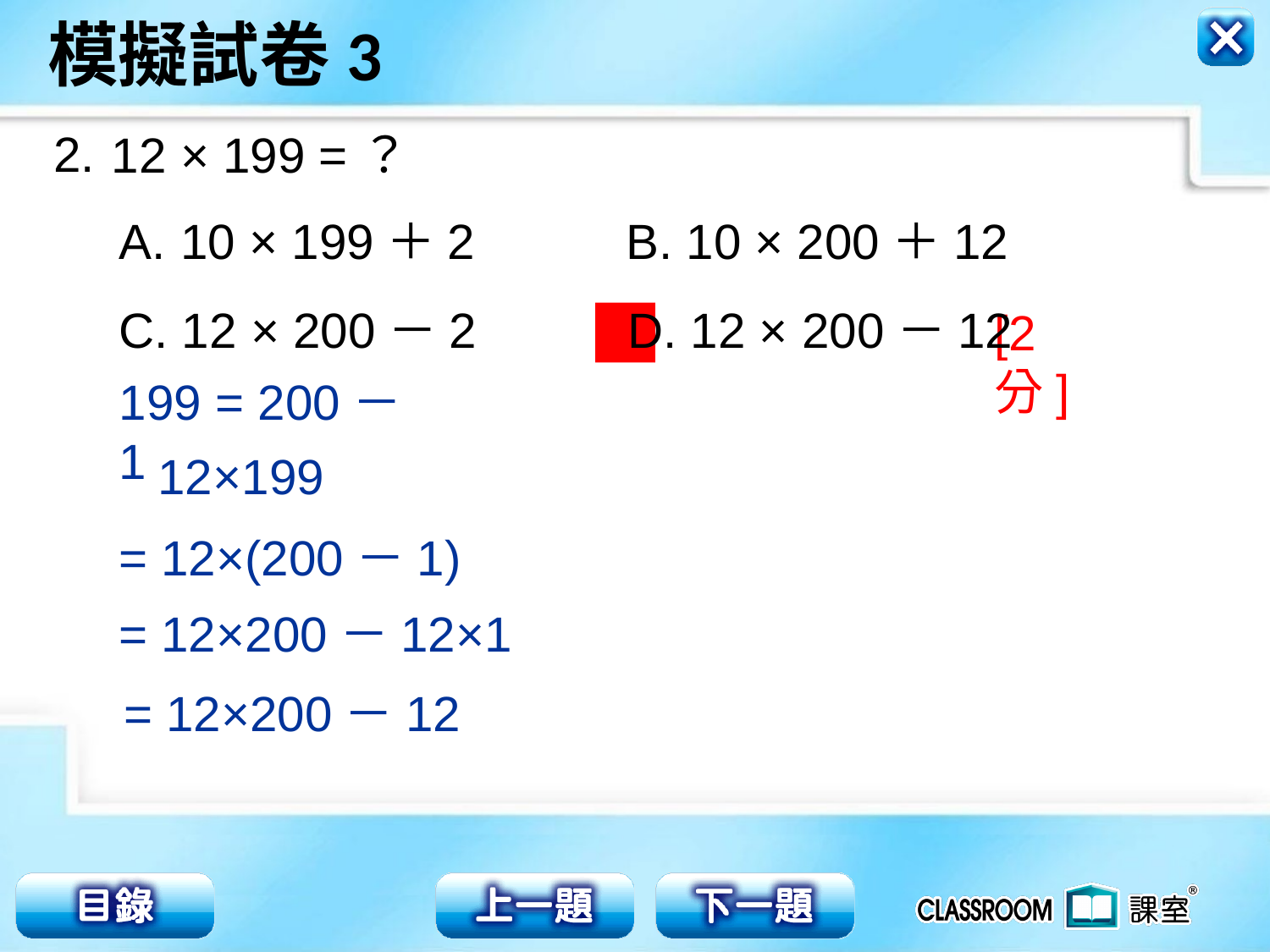

2.
12 × 199 =？
 10 × 199＋2           B. 10 × 200＋12
C. 12 × 200－2           D. 12 × 200－12
[2分]

199 = 200－1
  12×199
= 12×(200－1)
= 12×200－12×1
= 12×200－12